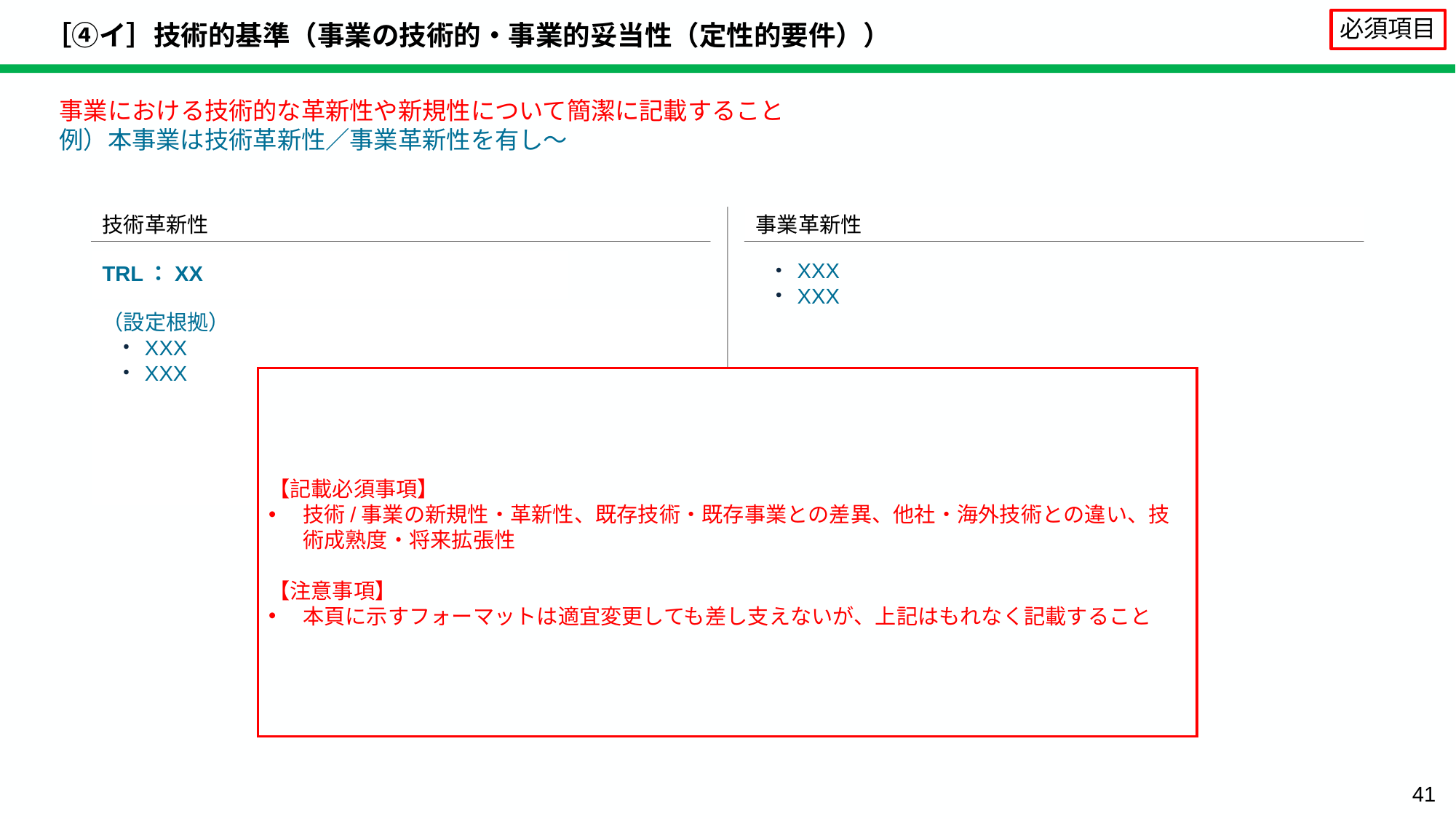

# ［④イ］技術的基準（事業の技術的・事業的妥当性（定性的要件））
必須項目
事業における技術的な革新性や新規性について簡潔に記載すること
例）本事業は技術革新性／事業革新性を有し～
技術革新性
事業革新性
TRL：XX
XXX
XXX
（設定根拠）
XXX
XXX
【記載必須事項】
技術/事業の新規性・革新性、既存技術・既存事業との差異、他社・海外技術との違い、技術成熟度・将来拡張性

【注意事項】
本頁に示すフォーマットは適宜変更しても差し支えないが、上記はもれなく記載すること
41